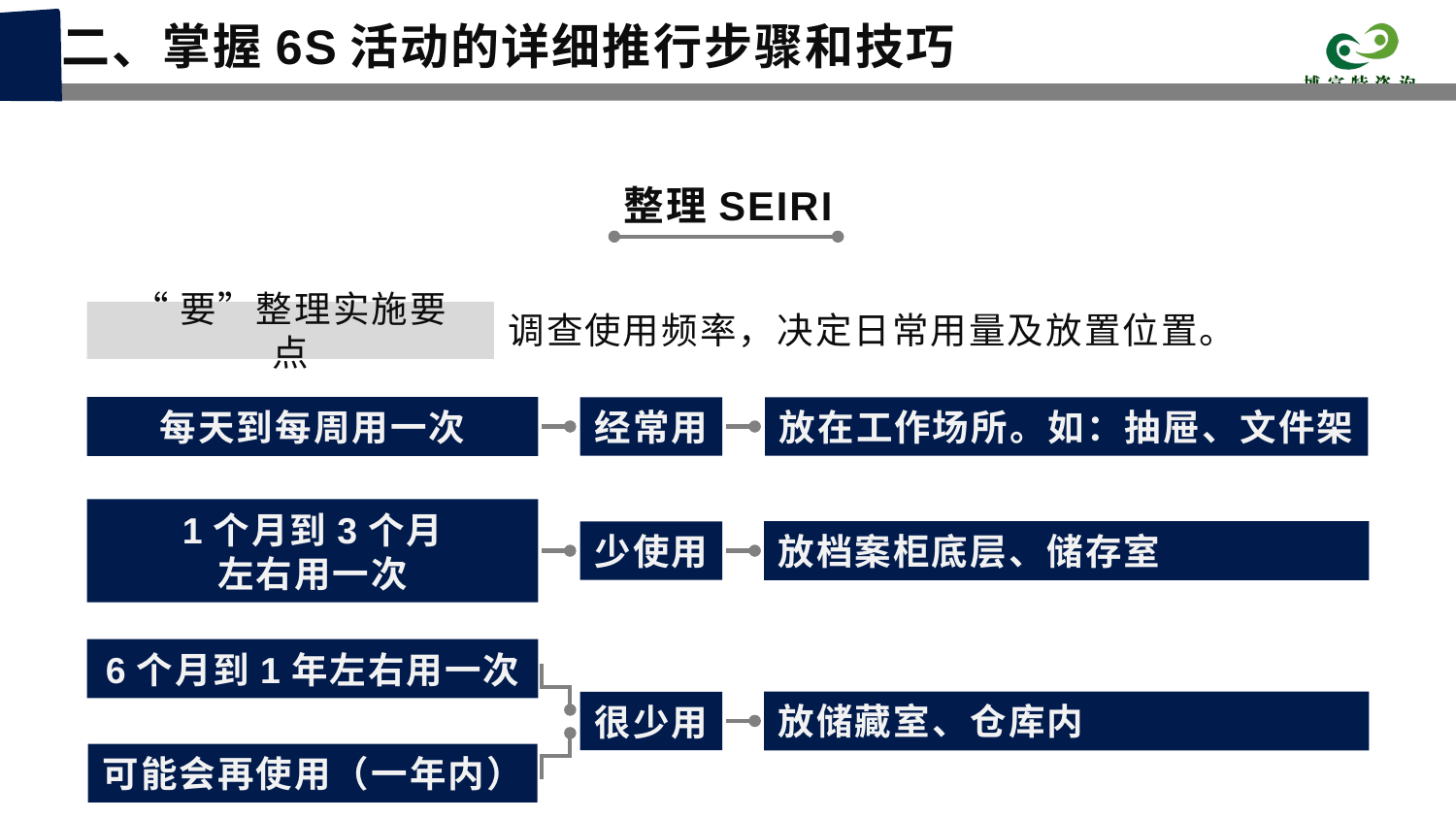

二、掌握6S活动的详细推行步骤和技巧
整理SEIRI
调查使用频率，决定日常用量及放置位置。
“要”整理实施要点
每天到每周用一次
经常用
放在工作场所。如：抽屉、文件架
1个月到3个月
左右用一次
少使用
放档案柜底层、储存室
6个月到1年左右用一次
可能会再使用（一年内）
很少用
放储藏室、仓库内